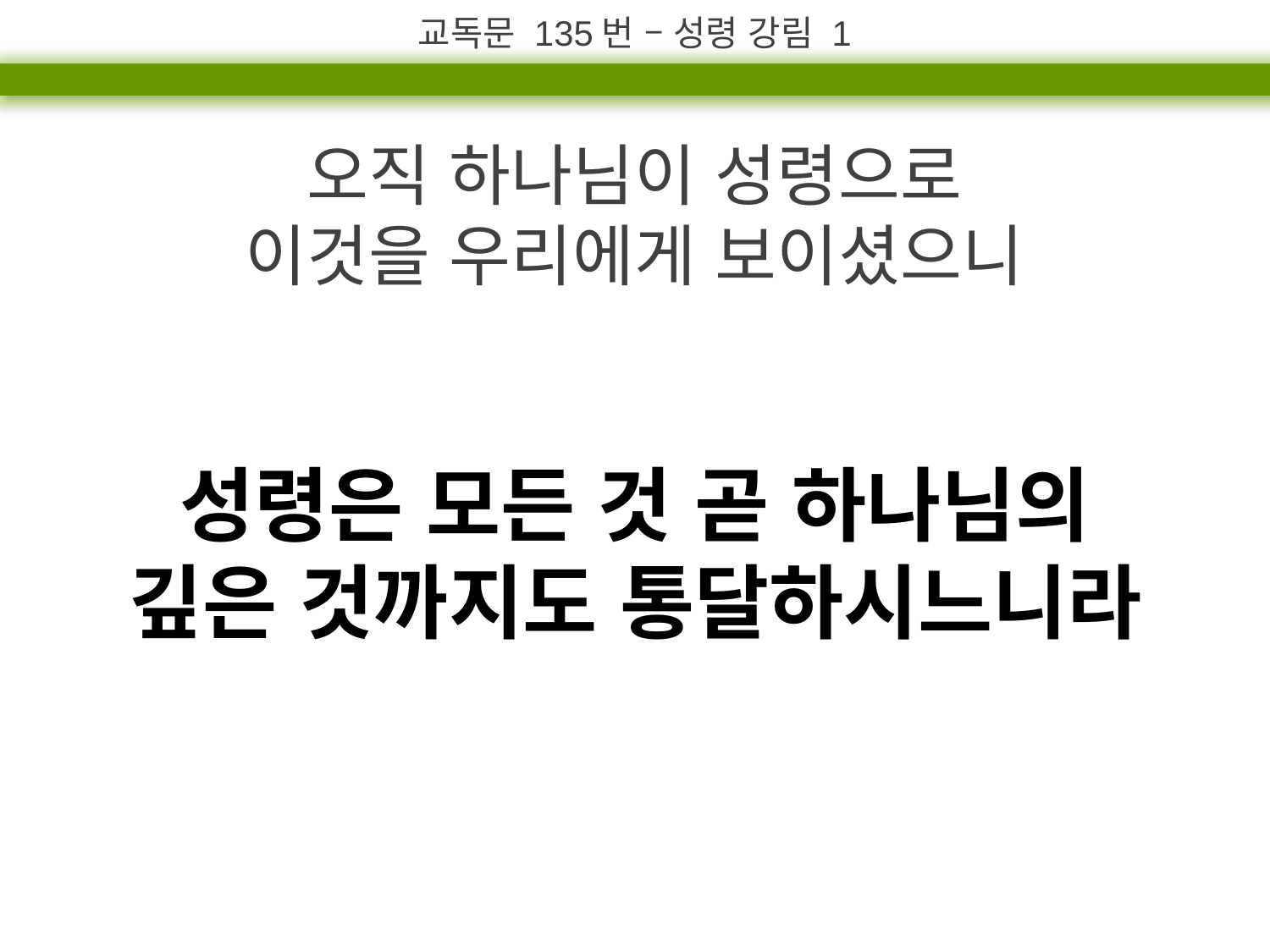

교독문 135번 – 성령 강림 1

오직 하나님이 성령으로
이것을 우리에게 보이셨으니
성령은 모든 것 곧 하나님의
깊은 것까지도 통달하시느니라